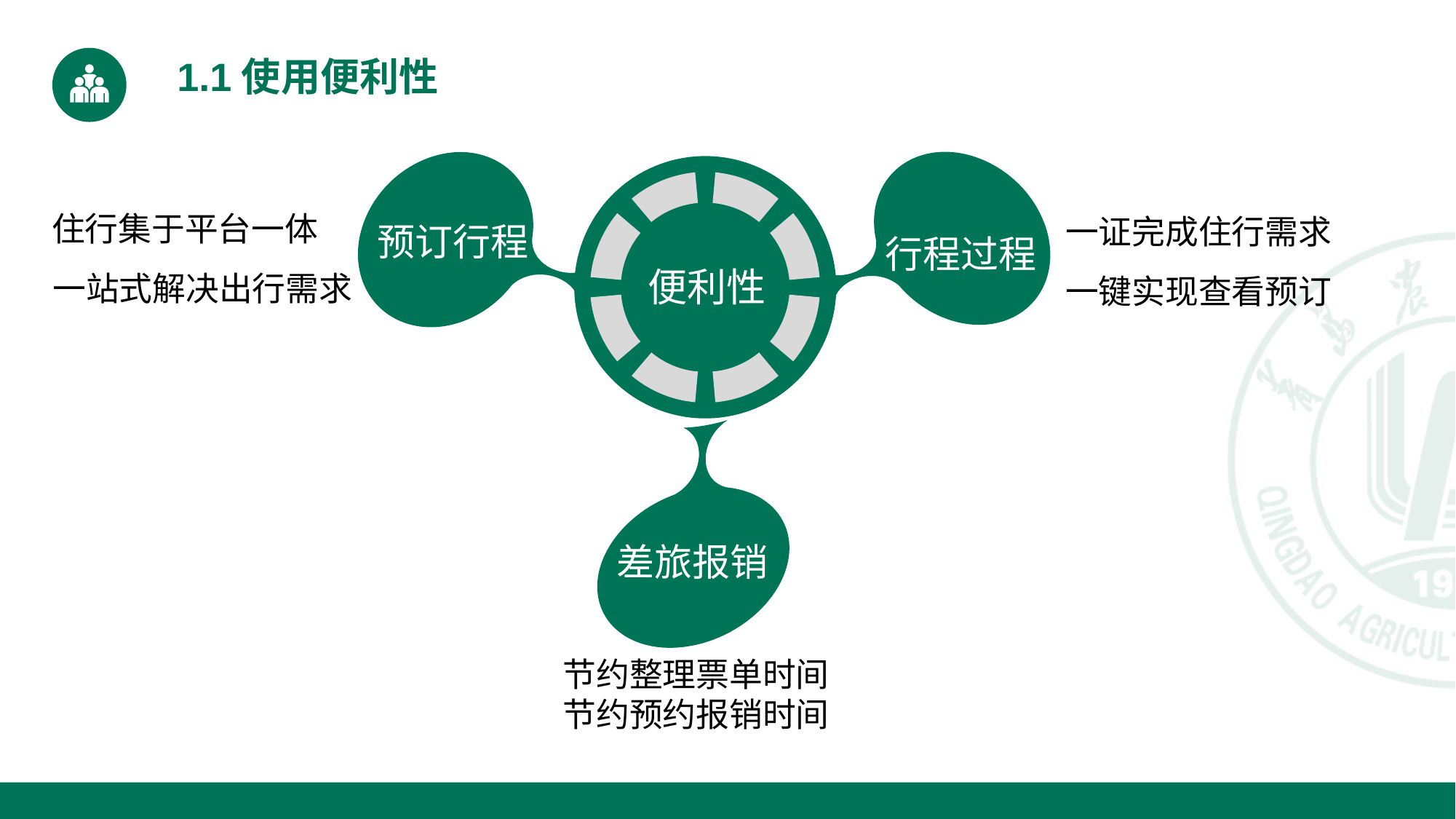

1.1使用便利性

预订行程
住行集于平台一体
一站式解决出行需求

行程过程
一证完成住行需求
一键实现查看预订
便利性

差旅报销
节约整理票单时间
节约预约报销时间